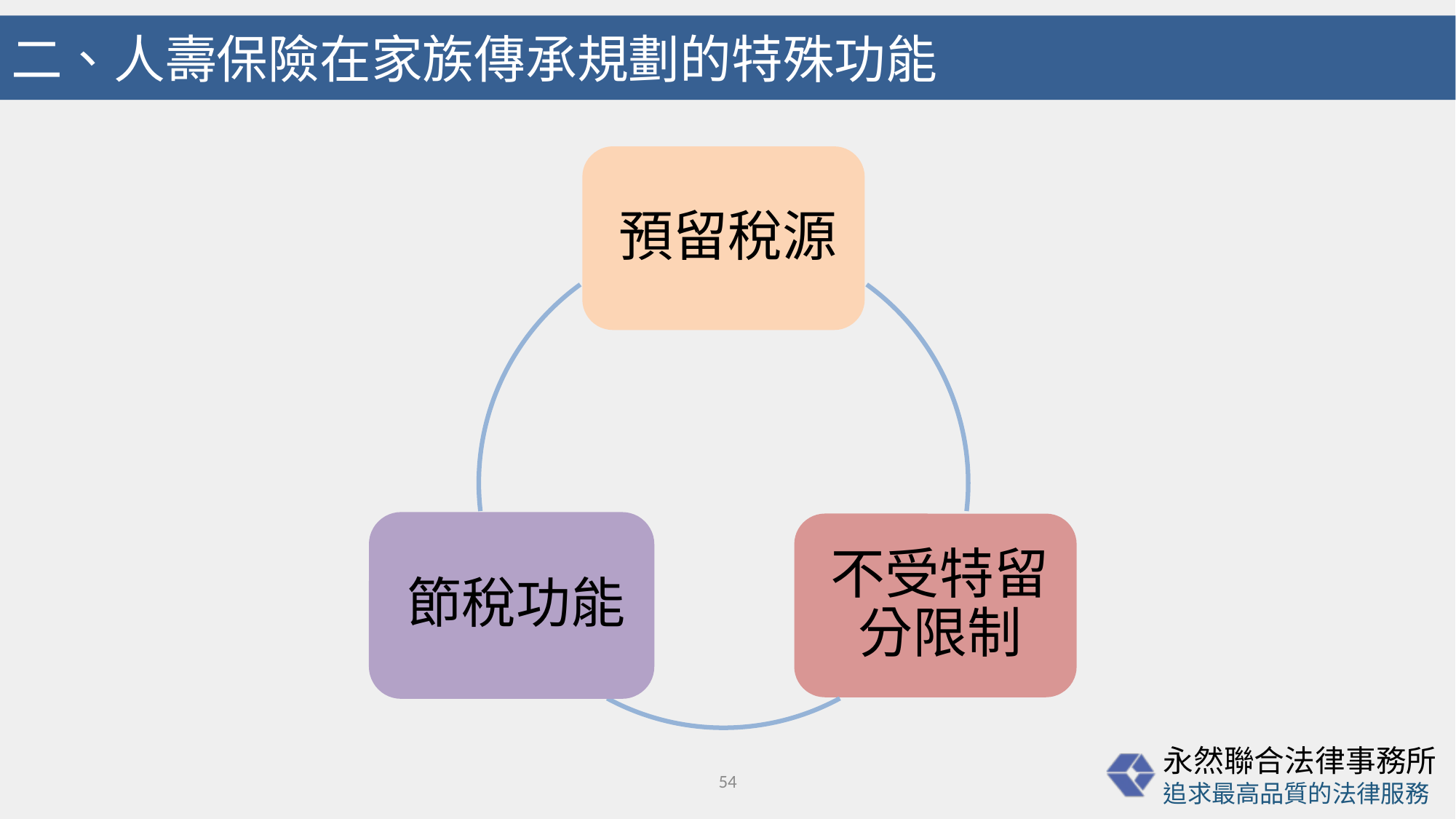

# 二、人壽保險在家族傳承規劃的特殊功能
預留稅源
不受特留分限制
節稅功能
54